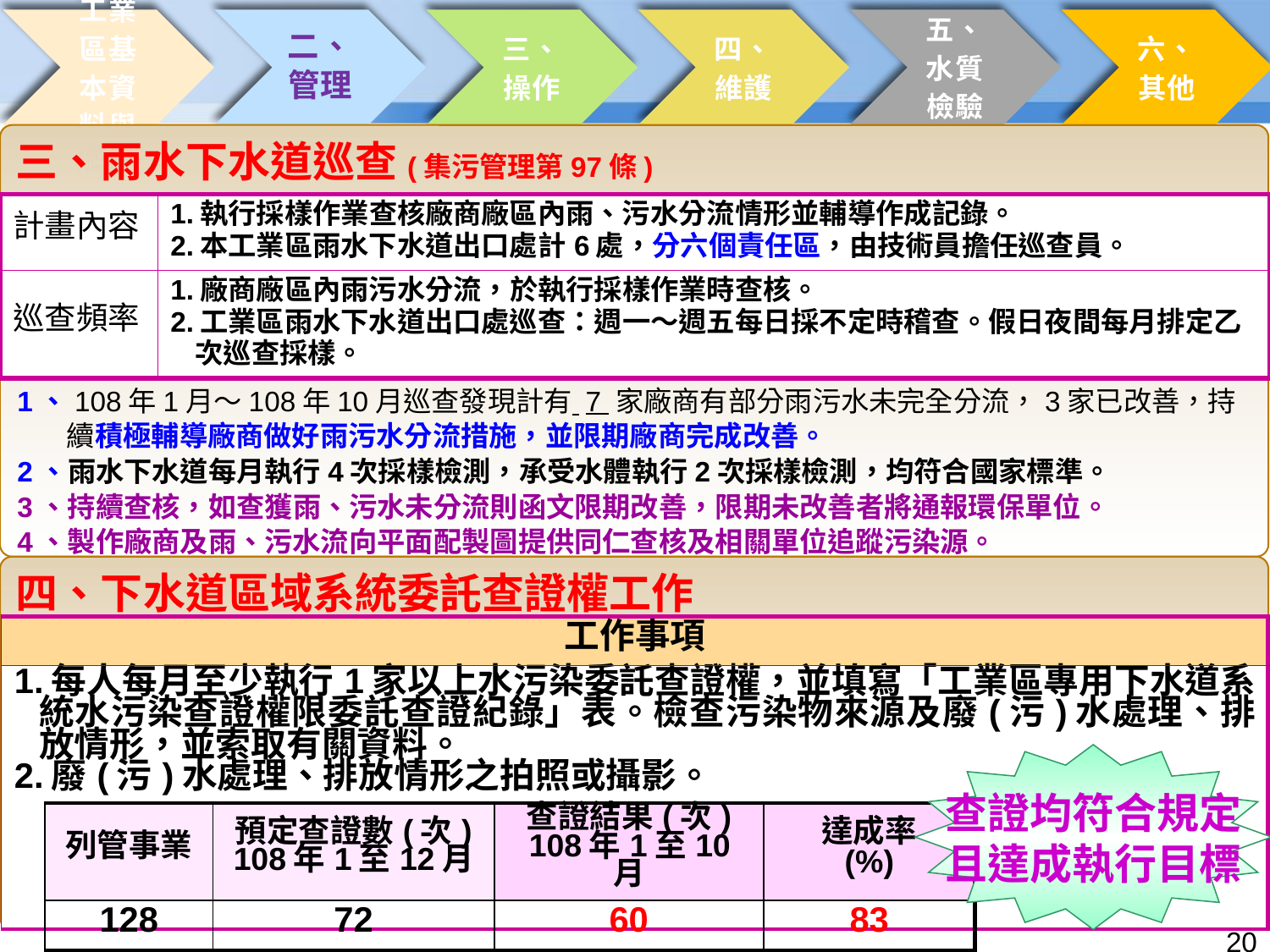

四、維護
五、水質檢驗
六、其他
三、雨水下水道巡查(集污管理第97條)
| 計畫內容 | 1.執行採樣作業查核廠商廠區內雨、污水分流情形並輔導作成記錄。 2.本工業區雨水下水道出口處計6處，分六個責任區，由技術員擔任巡查員。 |
| --- | --- |
| 巡查頻率 | 1.廠商廠區內雨污水分流，於執行採樣作業時查核。 2.工業區雨水下水道出口處巡查：週一〜週五每日採不定時稽查。假日夜間每月排定乙次巡查採樣。 |
1、108年1月〜108年10月巡查發現計有 7 家廠商有部分雨污水未完全分流，3家已改善，持續積極輔導廠商做好雨污水分流措施，並限期廠商完成改善。
2、雨水下水道每月執行4次採樣檢測，承受水體執行2次採樣檢測，均符合國家標準。
3、持續查核，如查獲雨、污水未分流則函文限期改善，限期未改善者將通報環保單位。
4、製作廠商及雨、污水流向平面配製圖提供同仁查核及相關單位追蹤污染源。
四、下水道區域系統委託查證權工作
| 工作事項 |
| --- |
| 1.每人每月至少執行1家以上水污染委託查證權，並填寫「工業區專用下水道系統水污染查證權限委託查證紀錄」表。檢查污染物來源及廢(污)水處理、排放情形，並索取有關資料。 2.廢(污)水處理、排放情形之拍照或攝影。 |
查證均符合規定
且達成執行目標
| 列管事業 | 預定查證數(次) 108年1至12月 | 查證結果(次) 108年1至10月 | 達成率 (%) |
| --- | --- | --- | --- |
| 128 | 72 | 60 | 83 |